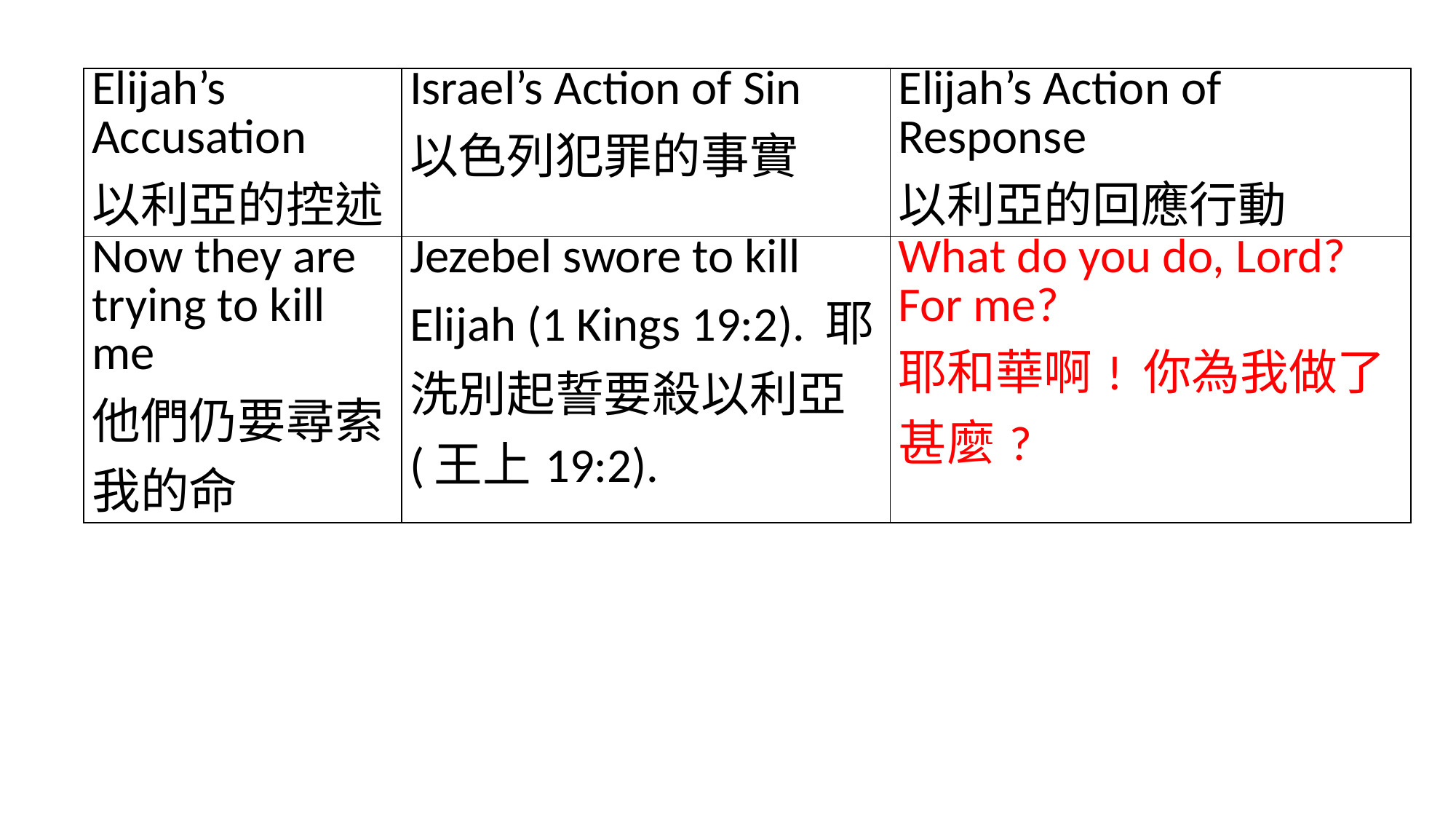

#
| Elijah’s Accusation 以利亞的控述 | Israel’s Action of Sin 以色列犯罪的事實 | Elijah’s Action of Response 以利亞的回應行動 |
| --- | --- | --- |
| Now they are trying to kill me 他們仍要尋索我的命 | Jezebel swore to kill Elijah (1 Kings 19:2). 耶洗別起誓要殺以利亞 (王上19:2). | What do you do, Lord? For me? 耶和華啊! 你為我做了甚麼? |